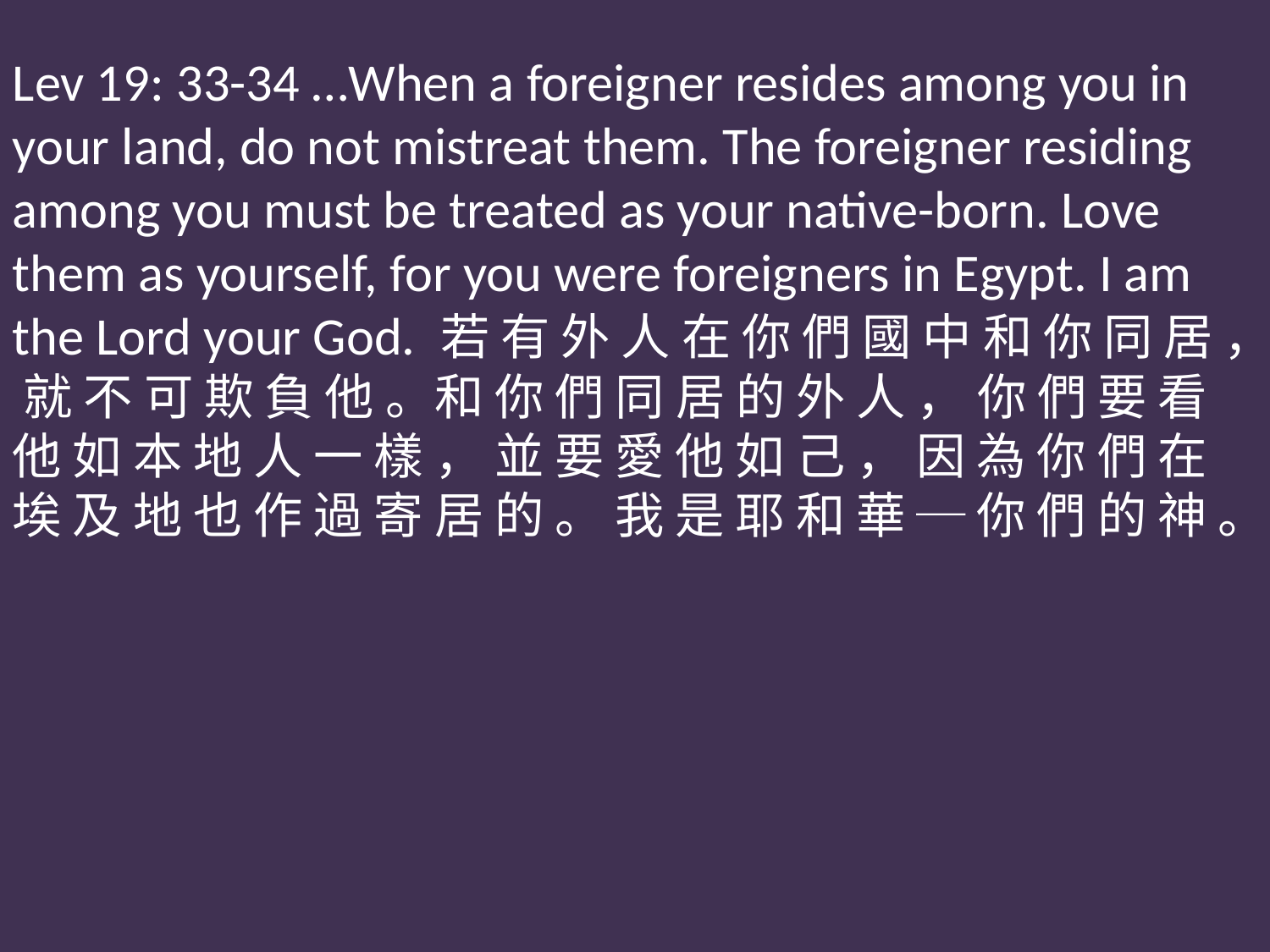

Lev 19: 33-34 …When a foreigner resides among you in your land, do not mistreat them. The foreigner residing among you must be treated as your native-born. Love them as yourself, for you were foreigners in Egypt. I am the Lord your God. 若 有 外 人 在 你 們 國 中 和 你 同 居 ， 就 不 可 欺 負 他 。和 你 們 同 居 的 外 人 ， 你 們 要 看 他 如 本 地 人 一 樣 ， 並 要 愛 他 如 己 ， 因 為 你 們 在 埃 及 地 也 作 過 寄 居 的 。 我 是 耶 和 華 ─ 你 們 的 神 。